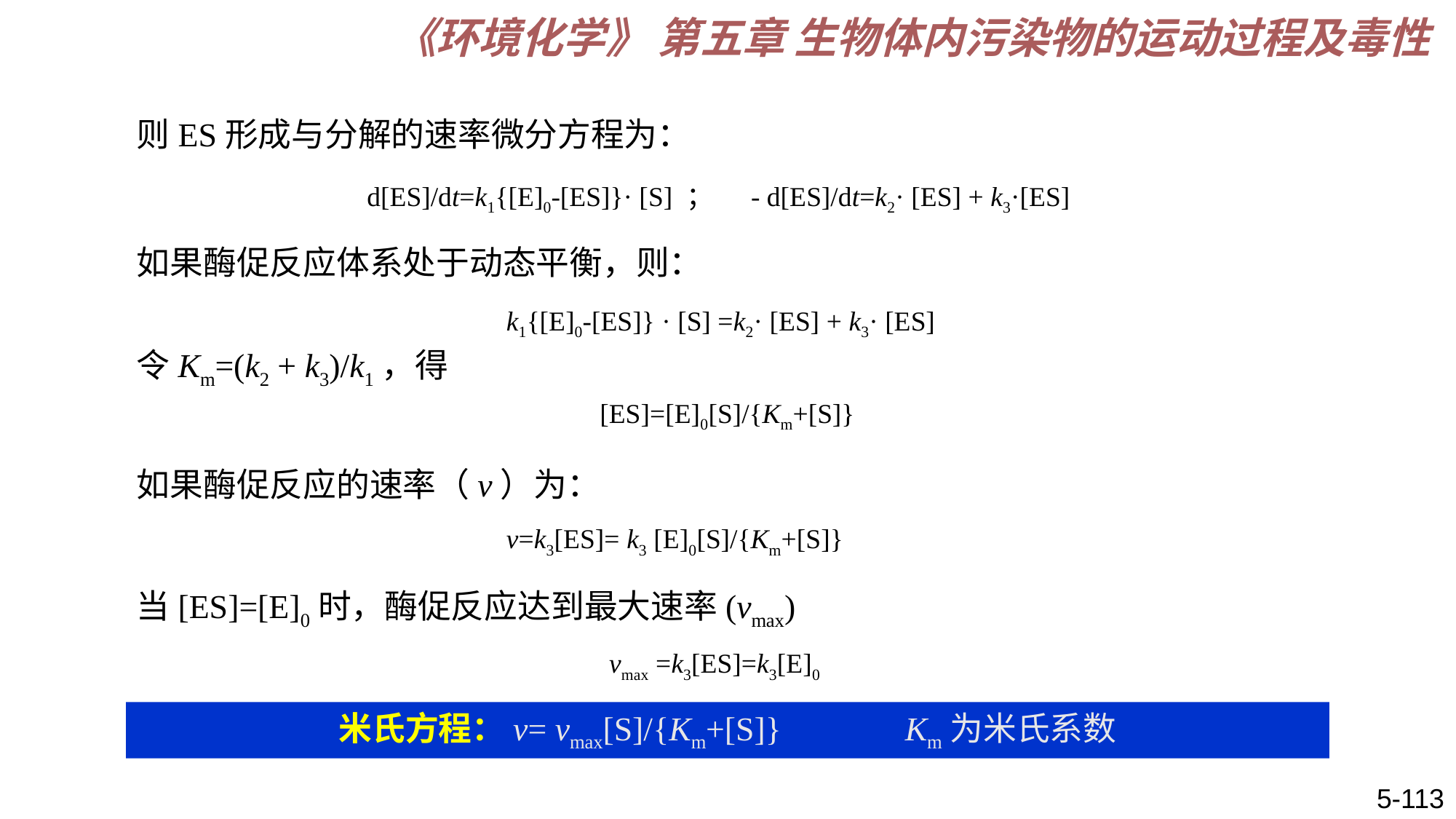

《环境化学》 第五章 生物体内污染物的运动过程及毒性
则ES形成与分解的速率微分方程为：
d[ES]/dt=k1{[E]0-[ES]}· [S] ；     - d[ES]/dt=k2· [ES] + k3·[ES]
如果酶促反应体系处于动态平衡，则：
k1{[E]0-[ES]} · [S] =k2· [ES] + k3· [ES]
令Km=(k2 + k3)/k1，得
 [ES]=[E]0[S]/{Km+[S]}
如果酶促反应的速率（v）为：
v=k3[ES]= k3 [E]0[S]/{Km+[S]}
当[ES]=[E]0时，酶促反应达到最大速率(vmax)
vmax =k3[ES]=k3[E]0
米氏方程：v= vmax[S]/{Km+[S]}    　　 Km为米氏系数
5-113